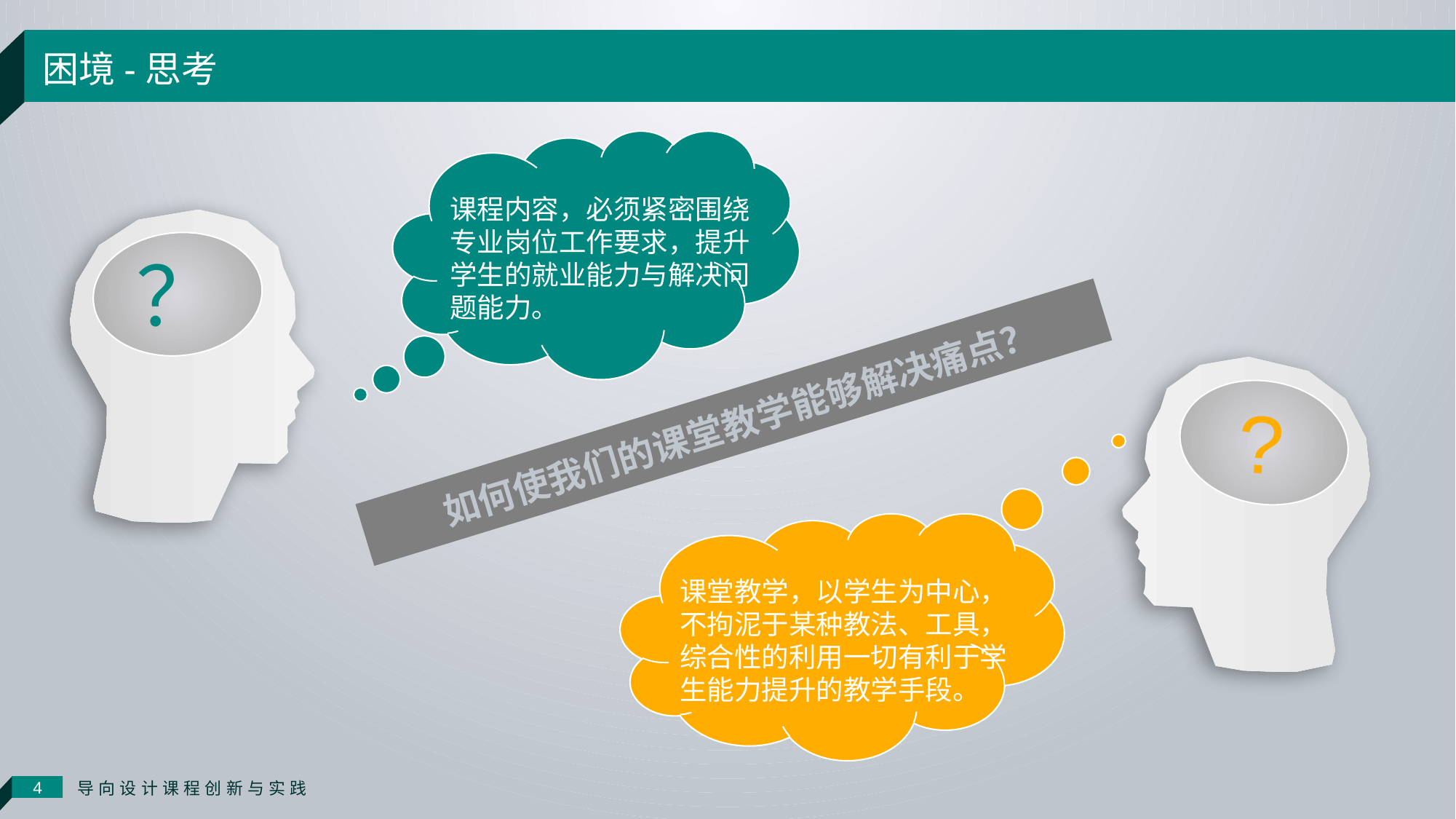

4

困境-思考

课程内容，必须紧密围绕专业岗位工作要求，提升学生的就业能力与解决问题能力。

？

?

如何使我们的课堂教学能够解决痛点？
·
课堂教学，以学生为中心，
不拘泥于某种教法、工具，
综合性的利用一切有利于学生能力提升的教学手段。
导向设计课程创新与实践